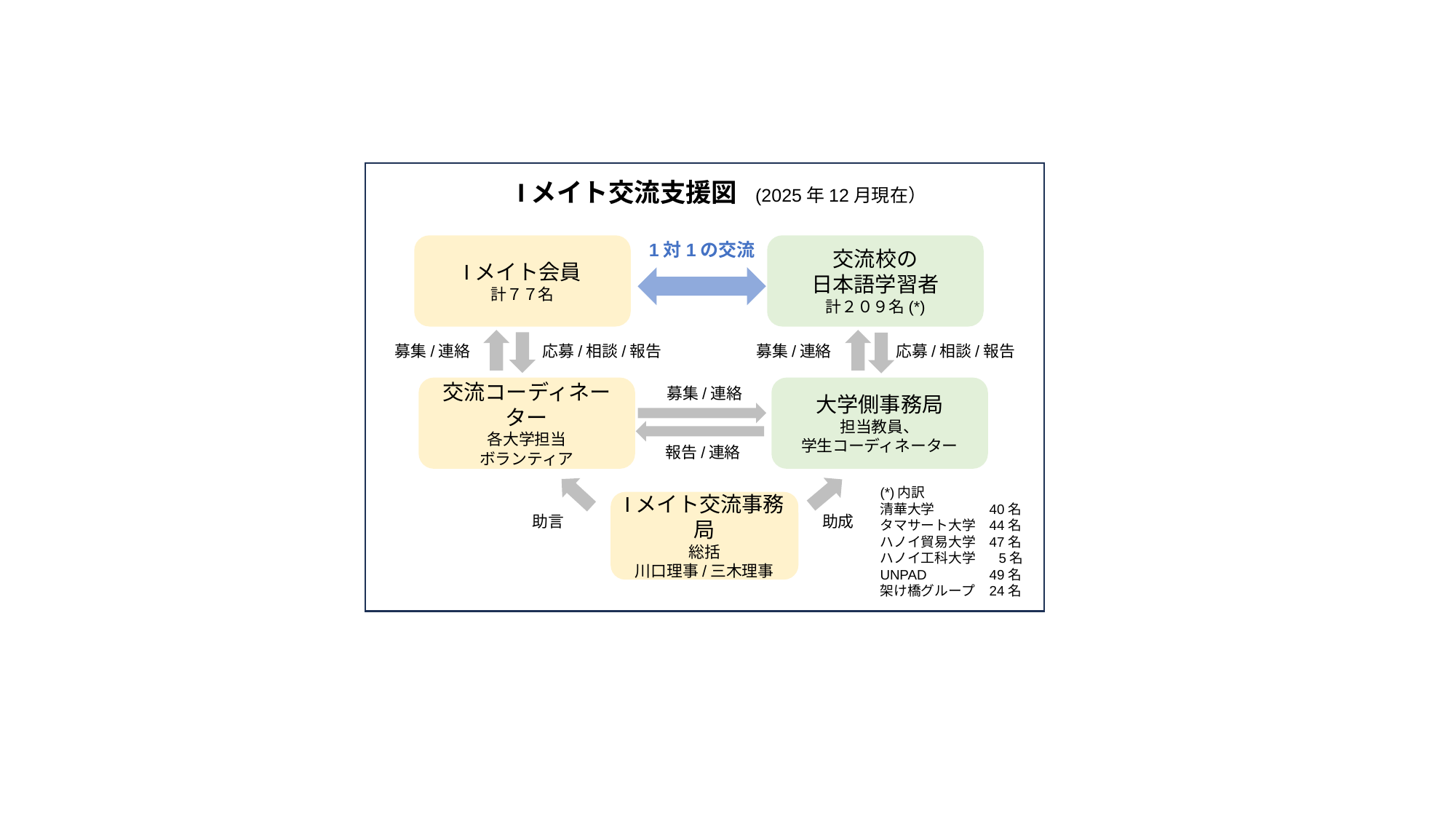

Iメイト交流支援図  (2025年12月現在）
Iメイト会員
計７７名
交流校の
日本語学習者
計２０９名(*)
1対1の交流

募集/連絡
応募/相談/報告
募集/連絡
応募/相談/報告

交流コーディネーター
各大学担当
ボランティア
大学側事務局
担当教員、
学生コーディネーター
募集/連絡
報告/連絡

(*)内訳
清華大学	40名
タマサート大学	44名
ハノイ貿易大学	47名
ハノイ工科大学  　5名
UNPAD 	49名
架け橋グループ	24名
Iメイト交流事務局
総括
川口理事/三木理事
助言
助成